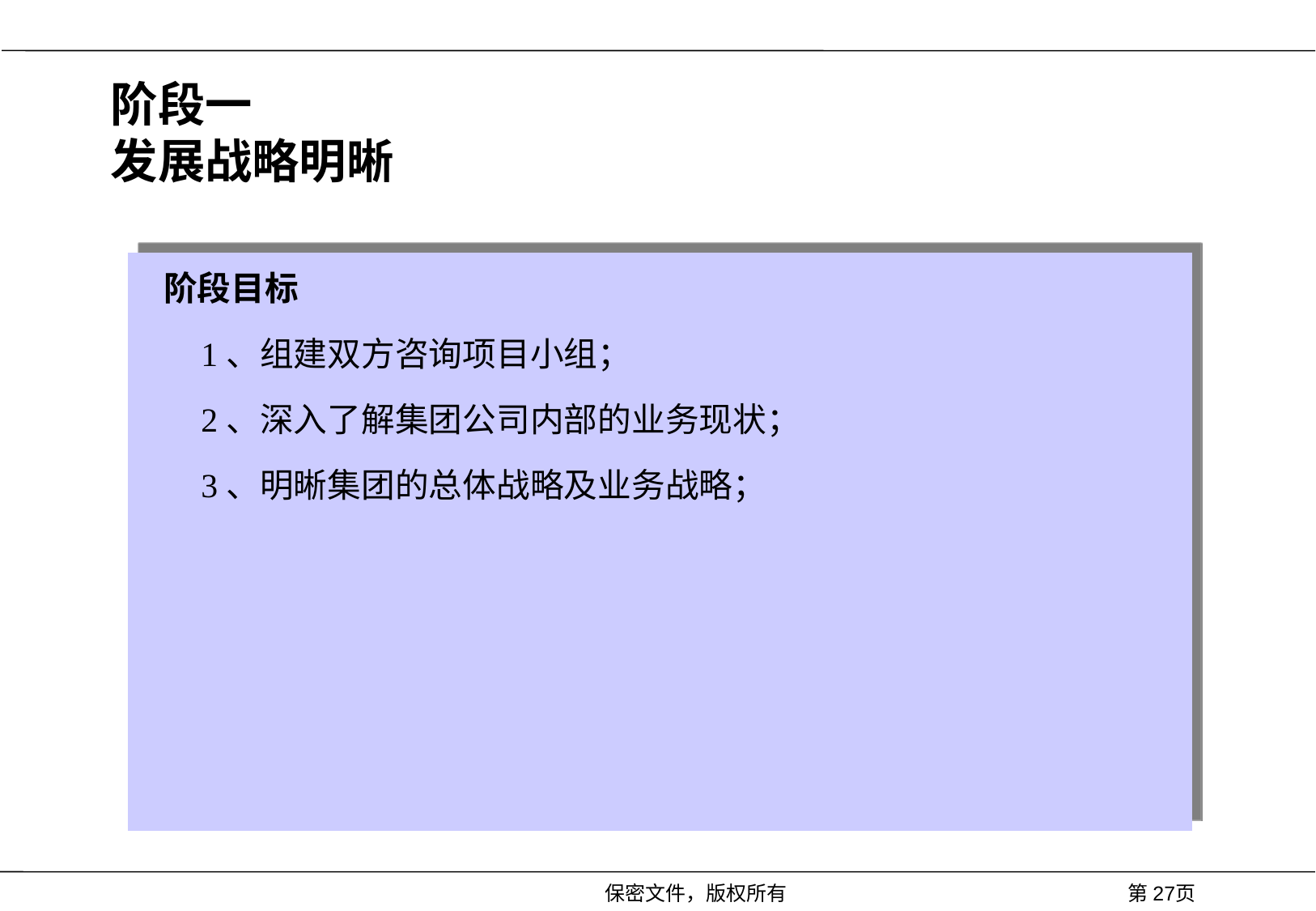

# 阶段一 发展战略明晰
  阶段目标
1、组建双方咨询项目小组；
2、深入了解集团公司内部的业务现状；
3、明晰集团的总体战略及业务战略；